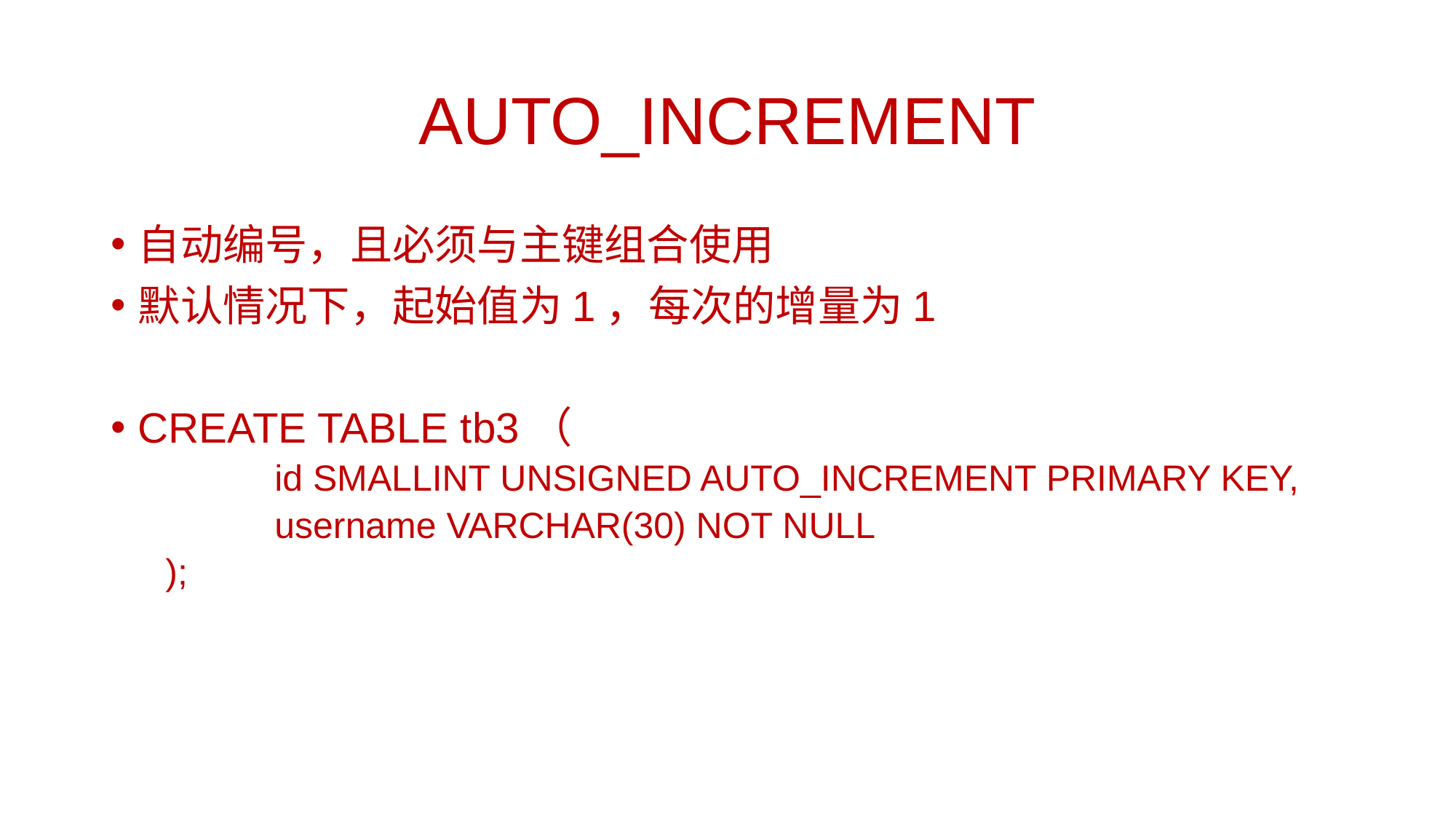

# AUTO_INCREMENT
自动编号，且必须与主键组合使用
默认情况下，起始值为1，每次的增量为1

CREATE TABLE tb3（
	id SMALLINT UNSIGNED AUTO_INCREMENT PRIMARY KEY,
	username VARCHAR(30) NOT NULL
);